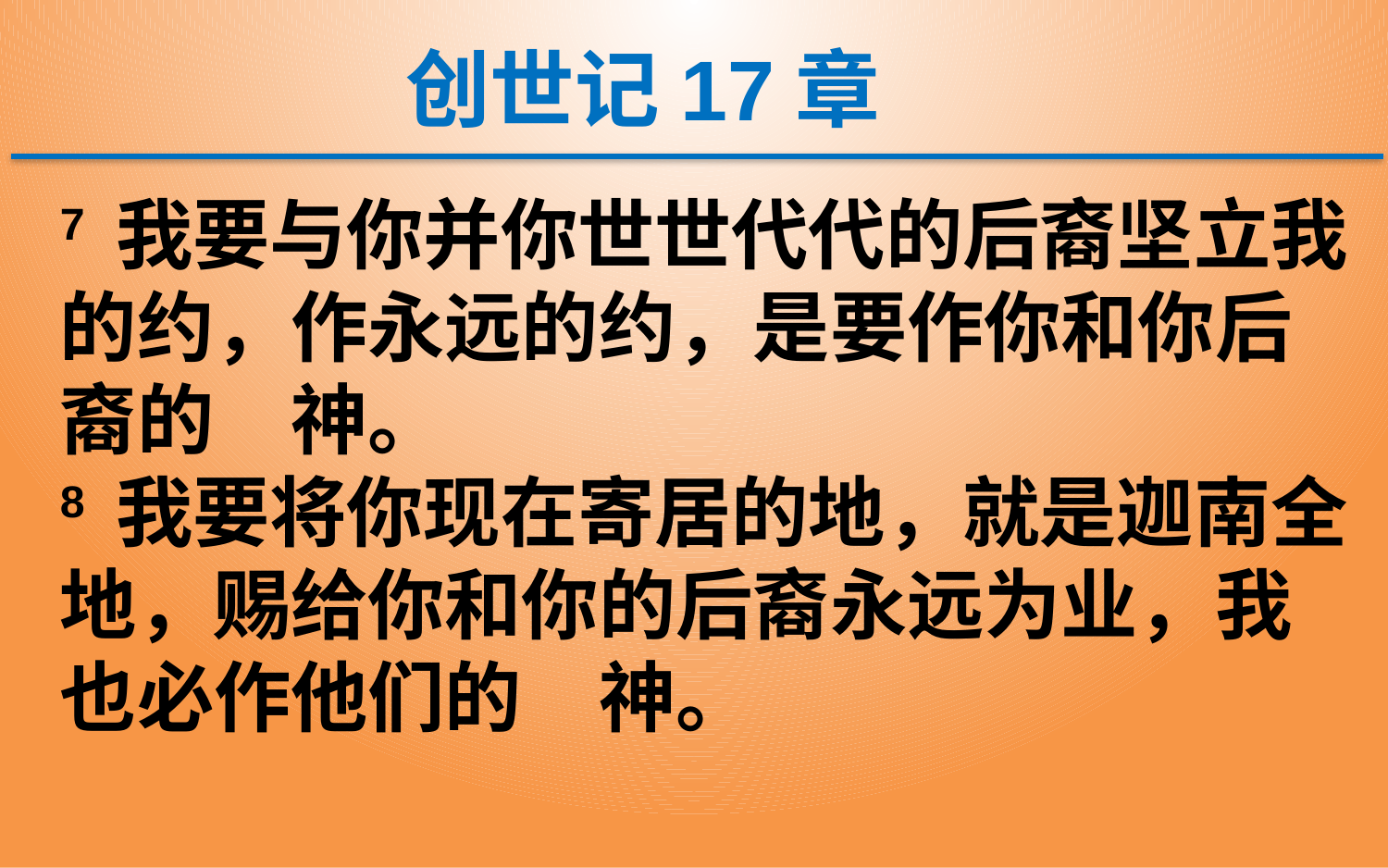

创世记17章
7 我要与你并你世世代代的后裔坚立我的约，作永远的约，是要作你和你后裔的　神。
8 我要将你现在寄居的地，就是迦南全地，赐给你和你的后裔永远为业，我也必作他们的　神。